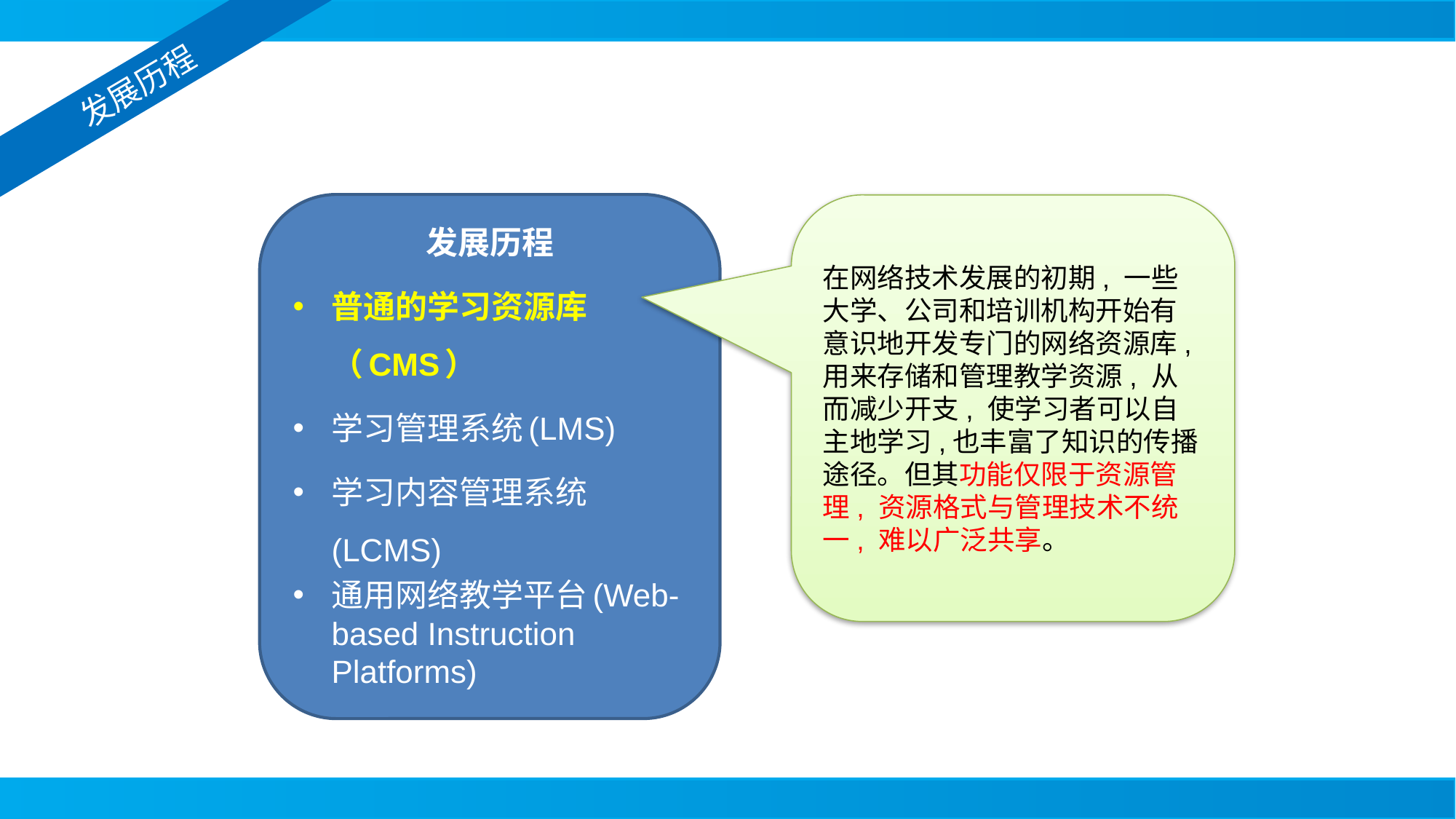

#
发展历程

发展历程
普通的学习资源库（CMS）
学习管理系统(LMS)
学习内容管理系统(LCMS)
通用网络教学平台(Web- based Instruction Platforms)

在网络技术发展的初期, 一些大学、公司和培训机构开始有意识地开发专门的网络资源库, 用来存储和管理教学资源, 从而减少开支, 使学习者可以自主地学习,也丰富了知识的传播途径。但其功能仅限于资源管理, 资源格式与管理技术不统一, 难以广泛共享。